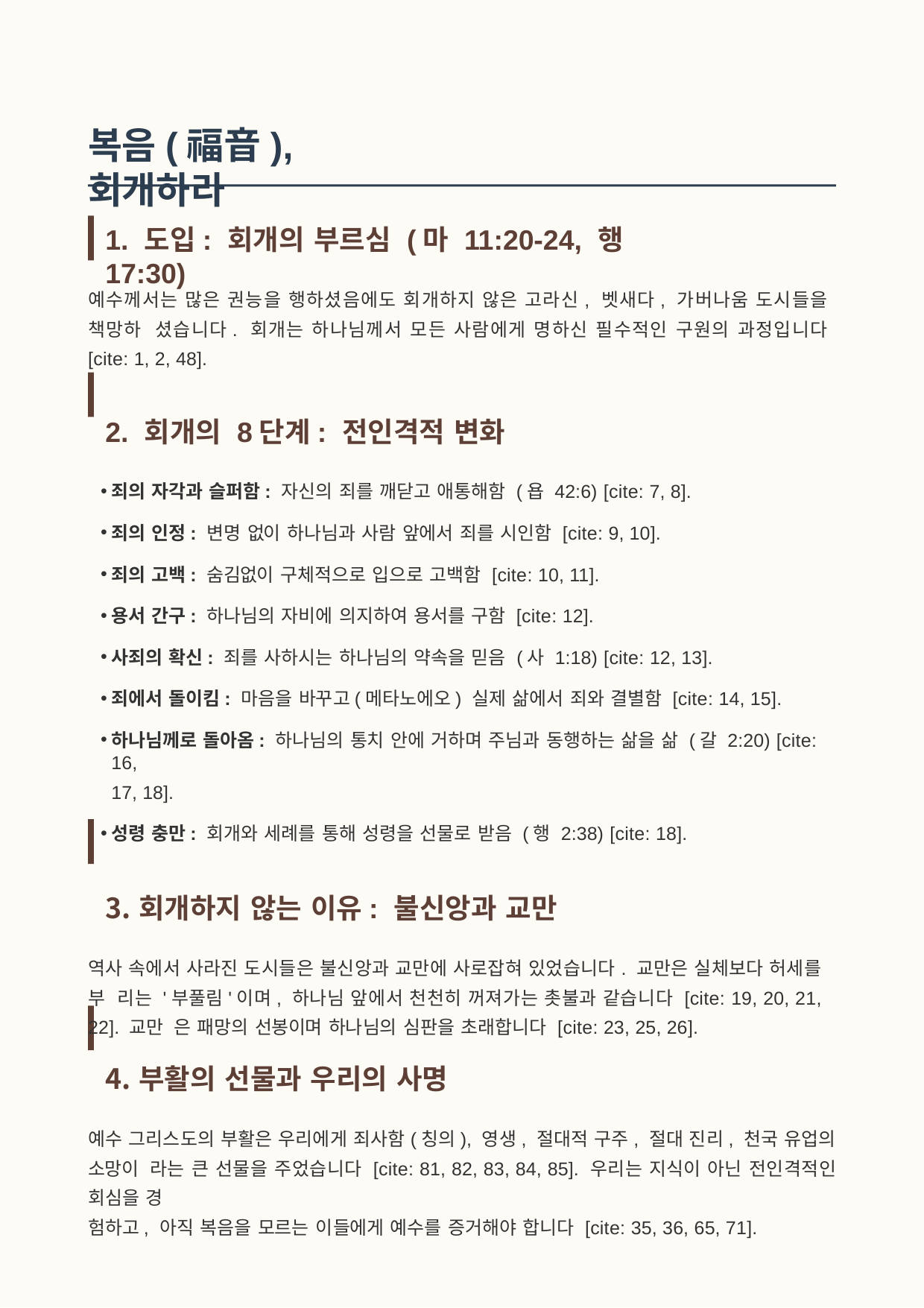

# 복음(福音), 회개하라
1. 도입: 회개의 부르심 (마 11:20-24, 행 17:30)
예수께서는 많은 권능을 행하셨음에도 회개하지 않은 고라신, 벳새다, 가버나움 도시들을 책망하  셨습니다. 회개는 하나님께서 모든 사람에게 명하신 필수적인 구원의 과정입니다 [cite: 1, 2, 48].

2. 회개의 8단계: 전인격적 변화
죄의 자각과 슬퍼함: 자신의 죄를 깨닫고 애통해함 (욥 42:6) [cite: 7, 8].
죄의 인정: 변명 없이 하나님과 사람 앞에서 죄를 시인함 [cite: 9, 10].
죄의 고백: 숨김없이 구체적으로 입으로 고백함 [cite: 10, 11].
용서 간구: 하나님의 자비에 의지하여 용서를 구함 [cite: 12].
사죄의 확신: 죄를 사하시는 하나님의 약속을 믿음 (사 1:18) [cite: 12, 13].
죄에서 돌이킴: 마음을 바꾸고(메타노에오) 실제 삶에서 죄와 결별함 [cite: 14, 15].
하나님께로 돌아옴: 하나님의 통치 안에 거하며 주님과 동행하는 삶을 삶 (갈 2:20) [cite: 16,
17, 18].
성령 충만: 회개와 세례를 통해 성령을 선물로 받음 (행 2:38) [cite: 18].

회개하지 않는 이유: 불신앙과 교만
역사 속에서 사라진 도시들은 불신앙과 교만에 사로잡혀 있었습니다. 교만은 실체보다 허세를 부  리는 '부풀림'이며, 하나님 앞에서 천천히 꺼져가는 촛불과 같습니다 [cite: 19, 20, 21, 22]. 교만  은 패망의 선봉이며 하나님의 심판을 초래합니다 [cite: 23, 25, 26].

부활의 선물과 우리의 사명
예수 그리스도의 부활은 우리에게 죄사함(칭의), 영생, 절대적 구주, 절대 진리, 천국 유업의 소망이  라는 큰 선물을 주었습니다 [cite: 81, 82, 83, 84, 85]. 우리는 지식이 아닌 전인격적인 회심을 경
험하고, 아직 복음을 모르는 이들에게 예수를 증거해야 합니다 [cite: 35, 36, 65, 71].